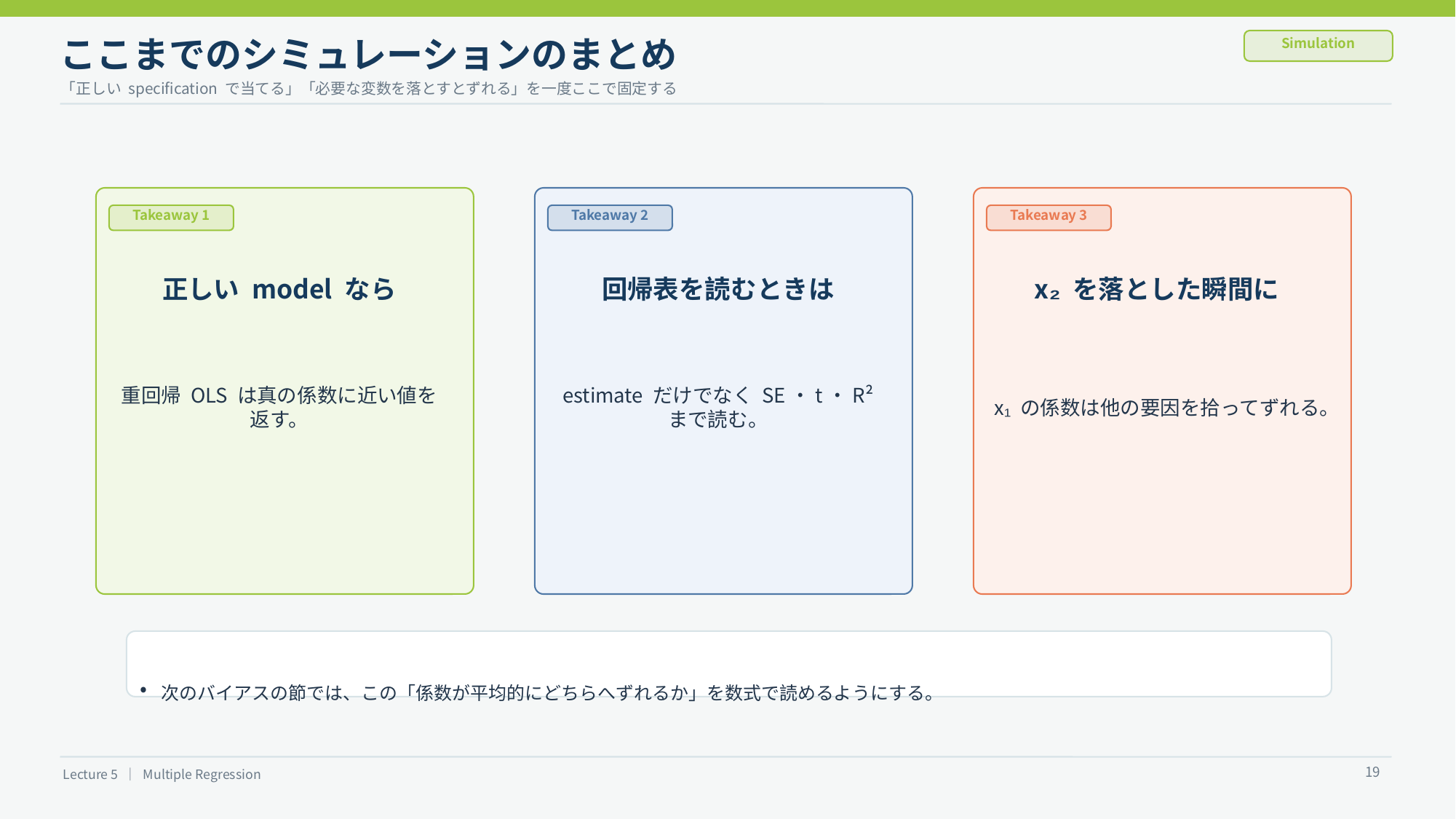

ここまでのシミュレーションのまとめ
Simulation
「正しい specification で当てる」「必要な変数を落とすとずれる」を一度ここで固定する

Takeaway 1
Takeaway 2
Takeaway 3
正しい model なら
回帰表を読むときは
x₂ を落とした瞬間に
重回帰 OLS は真の係数に近い値を返す。
estimate だけでなく SE・t・R² まで読む。
x₁ の係数は他の要因を拾ってずれる。

次のバイアスの節では、この「係数が平均的にどちらへずれるか」を数式で読めるようにする。
•

19
Lecture 5 ｜ Multiple Regression